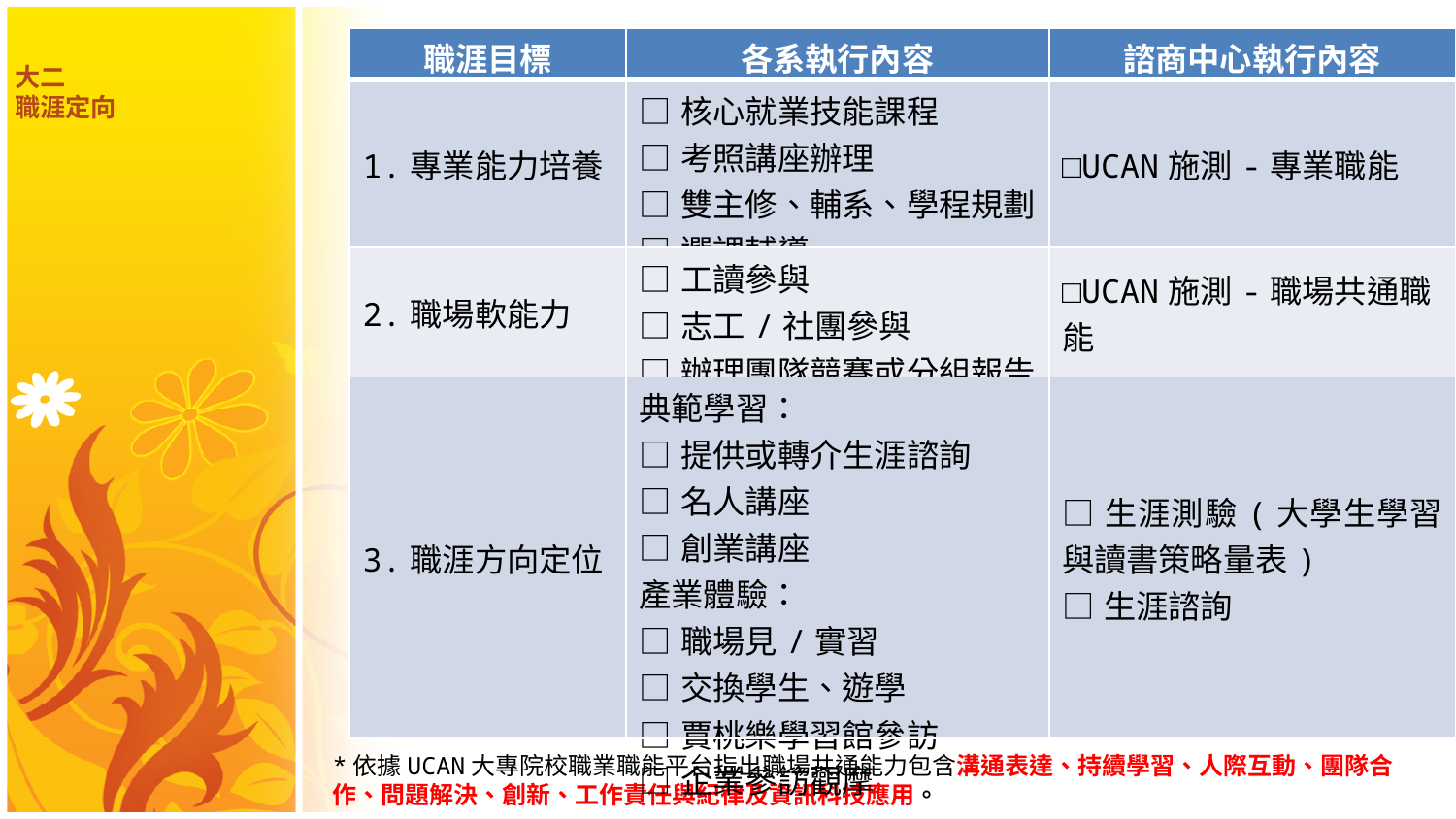

| 職涯目標 | 各系執行內容 | 諮商中心執行內容 |
| --- | --- | --- |
| 1.專業能力培養 | □核心就業技能課程 □考照講座辦理 □雙主修、輔系、學程規劃 □選課輔導 | □UCAN施測-專業職能 |
| 2.職場軟能力 | □工讀參與 □志工/社團參與 □辦理團隊競賽或分組報告 | □UCAN施測-職場共通職能 |
| 3.職涯方向定位 | 典範學習： □提供或轉介生涯諮詢 □名人講座 □創業講座 產業體驗： □職場見/實習 □交換學生、遊學 □賈桃樂學習館參訪 □企業參訪觀摩 | □生涯測驗(大學生學習與讀書策略量表) □生涯諮詢 |
# 大二 職涯定向
*依據UCAN大專院校職業職能平台指出職場共通能力包含溝通表達、持續學習、人際互動、團隊合作、問題解決、創新、工作責任與紀律及資訊科技應用。